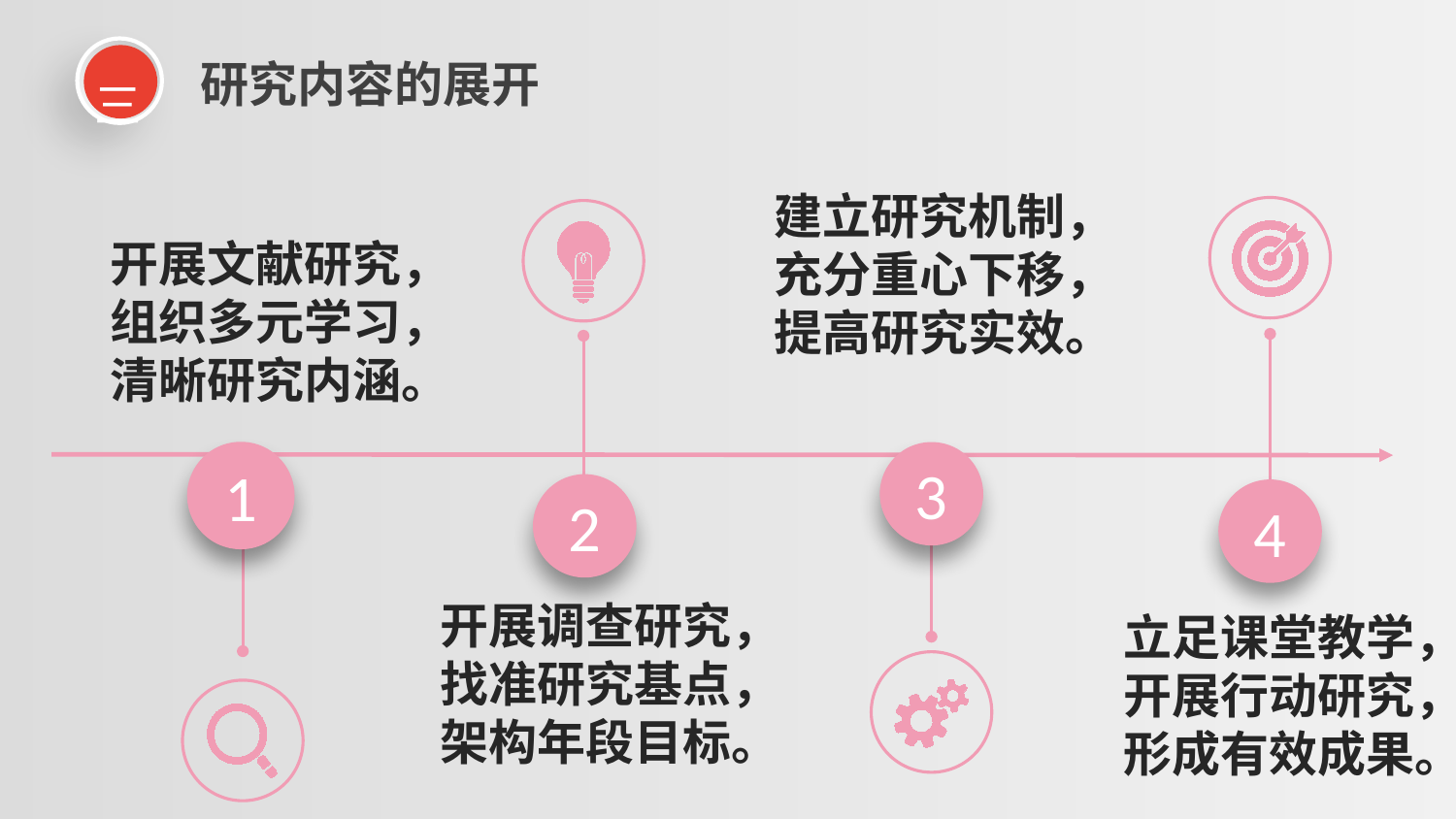

三

研究内容的展开
建立研究机制，
充分重心下移，提高研究实效。

4

2
开展文献研究，
组织多元学习，
清晰研究内涵。
3

1

开展调查研究，
找准研究基点，
架构年段目标。
立足课堂教学，开展行动研究，
形成有效成果。